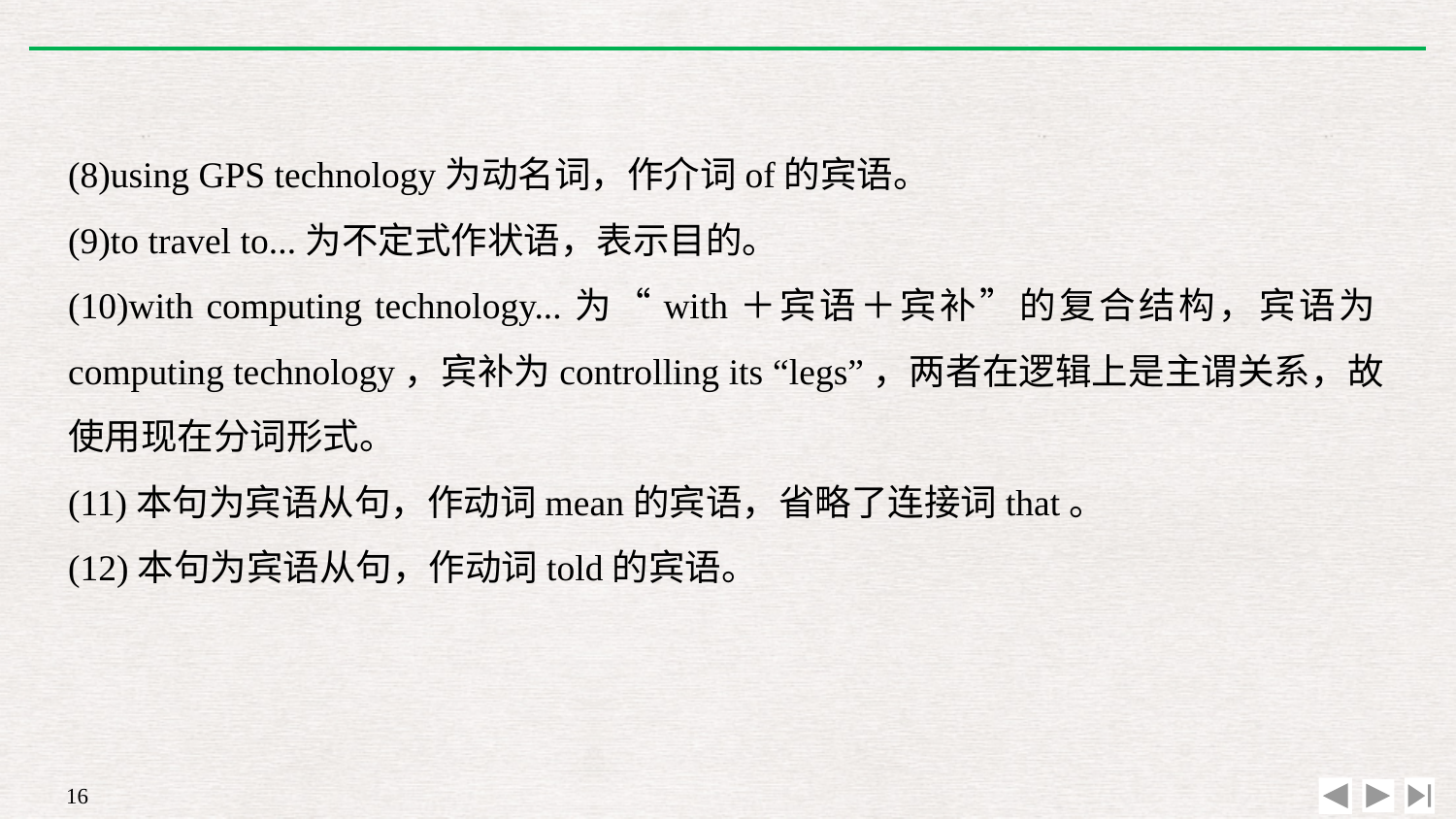

(8)using GPS technology为动名词，作介词of的宾语。
(9)to travel to...为不定式作状语，表示目的。
(10)with computing technology...为“with＋宾语＋宾补”的复合结构，宾语为computing technology，宾补为controlling its “legs”，两者在逻辑上是主谓关系，故使用现在分词形式。
(11)本句为宾语从句，作动词mean的宾语，省略了连接词that。
(12)本句为宾语从句，作动词told的宾语。